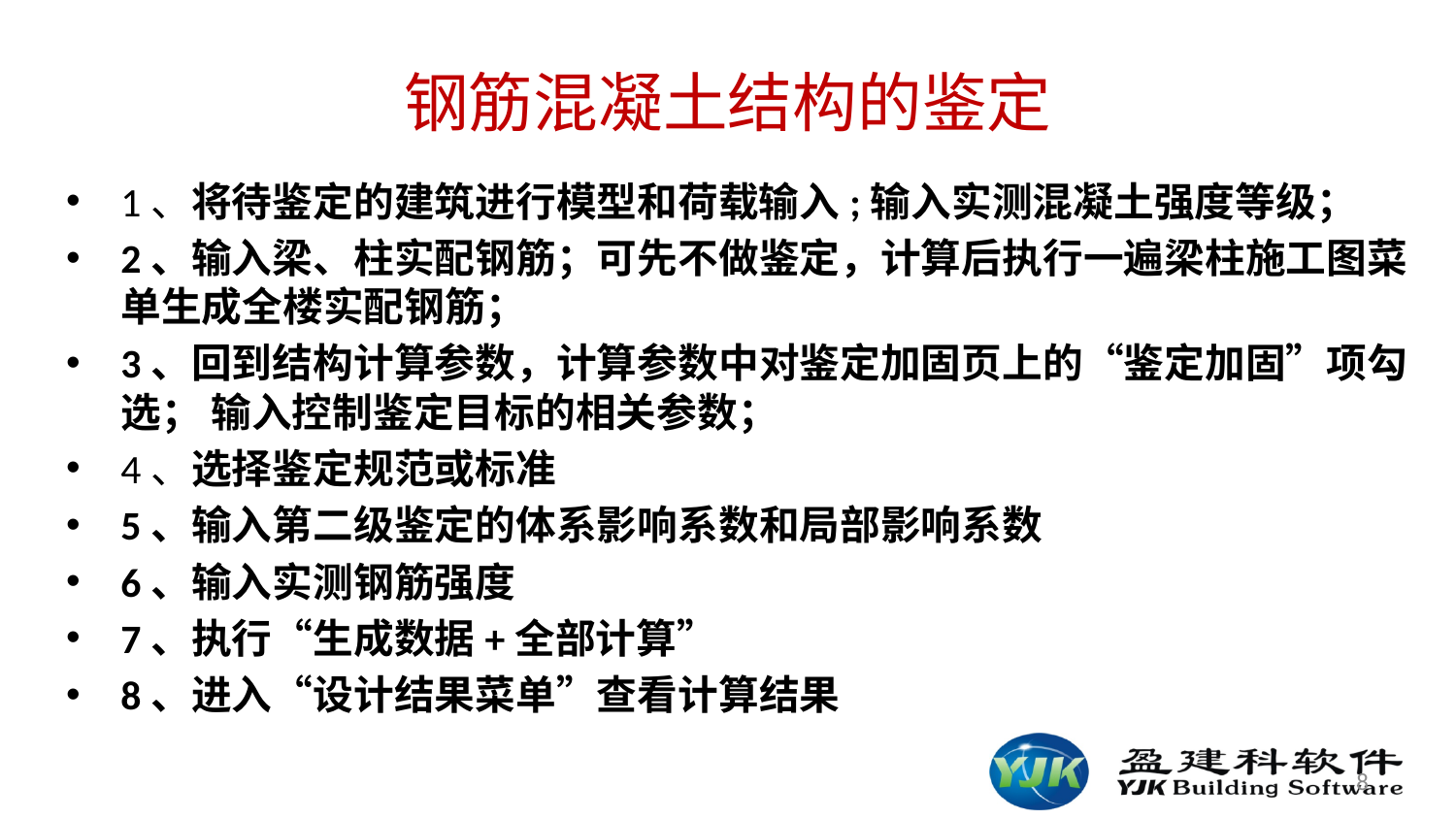

# 钢筋混凝土结构的鉴定
1、将待鉴定的建筑进行模型和荷载输入;输入实测混凝土强度等级；
2、输入梁、柱实配钢筋；可先不做鉴定，计算后执行一遍梁柱施工图菜单生成全楼实配钢筋；
3、回到结构计算参数，计算参数中对鉴定加固页上的“鉴定加固”项勾选； 输入控制鉴定目标的相关参数；
4、选择鉴定规范或标准
5、输入第二级鉴定的体系影响系数和局部影响系数
6、输入实测钢筋强度
7、执行“生成数据+全部计算”
8、进入“设计结果菜单”查看计算结果
8